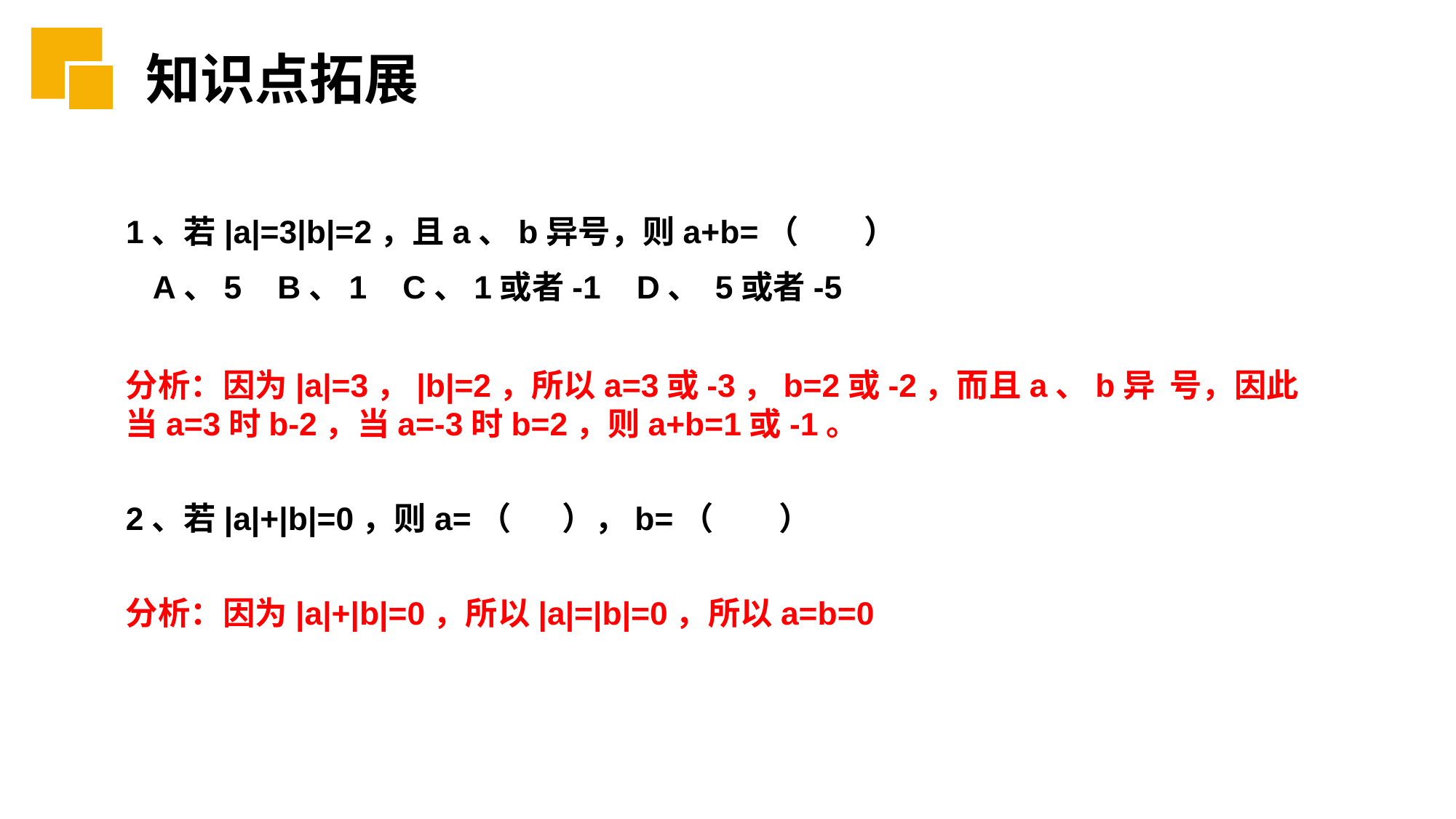

知识点拓展
1、若|a|=3|b|=2，且a、b异号，则a+b=（         ）
   A、5    B、1    C、1或者-1    D、 5或者-5
分析：因为|a|=3，|b|=2，所以a=3或-3，b=2或-2，而且a、b异  号，因此当a=3时b-2，当a=-3时b=2，则a+b=1或-1。
2、若|a|+|b|=0，则a=（       ），b=（         ）
分析：因为|a|+|b|=0，所以|a|=|b|=0，所以a=b=0